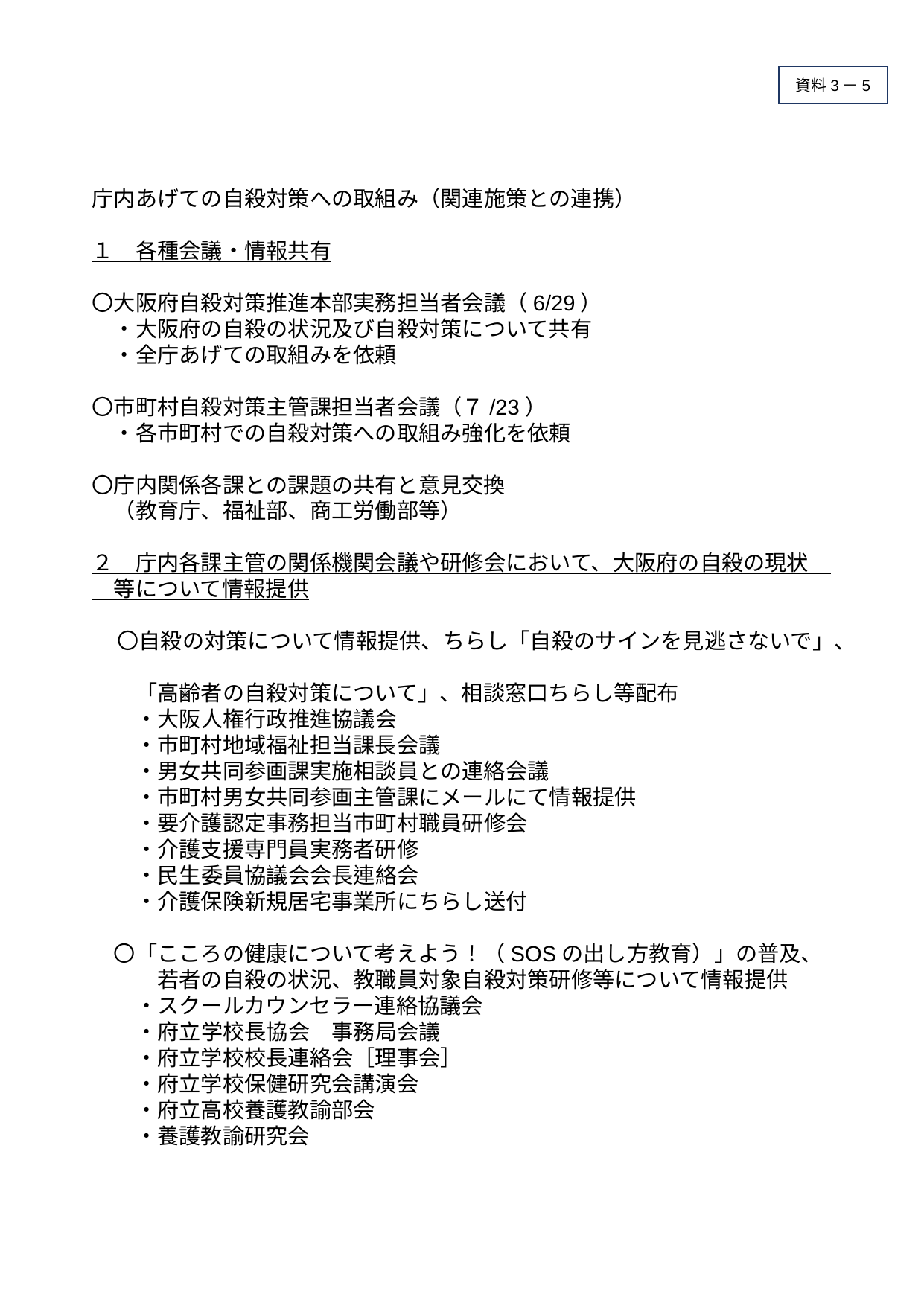

資料3－5

庁内あげての自殺対策への取組み（関連施策との連携）

１　各種会議・情報共有

〇大阪府自殺対策推進本部実務担当者会議（6/29）
　・大阪府の自殺の状況及び自殺対策について共有
　・全庁あげての取組みを依頼

〇市町村自殺対策主管課担当者会議（７/23）
　・各市町村での自殺対策への取組み強化を依頼

〇庁内関係各課との課題の共有と意見交換
　（教育庁、福祉部、商工労働部等）

２　庁内各課主管の関係機関会議や研修会において、大阪府の自殺の現状
　等について情報提供
　　〇自殺の対策について情報提供、ちらし「自殺のサインを見逃さないで」、
　　「高齢者の自殺対策について」、相談窓口ちらし等配布
　　・大阪人権行政推進協議会
　　・市町村地域福祉担当課長会議
　　・男女共同参画課実施相談員との連絡会議
　　・市町村男女共同参画主管課にメールにて情報提供
　　・要介護認定事務担当市町村職員研修会
　　・介護支援専門員実務者研修
　　・民生委員協議会会長連絡会
　　・介護保険新規居宅事業所にちらし送付

　〇「こころの健康について考えよう！（SOSの出し方教育）」の普及、
　　　若者の自殺の状況、教職員対象自殺対策研修等について情報提供
　　・スクールカウンセラー連絡協議会
　　・府立学校長協会　事務局会議
　　・府立学校校長連絡会［理事会］
　　・府立学校保健研究会講演会
　　・府立高校養護教諭部会
　　・養護教諭研究会